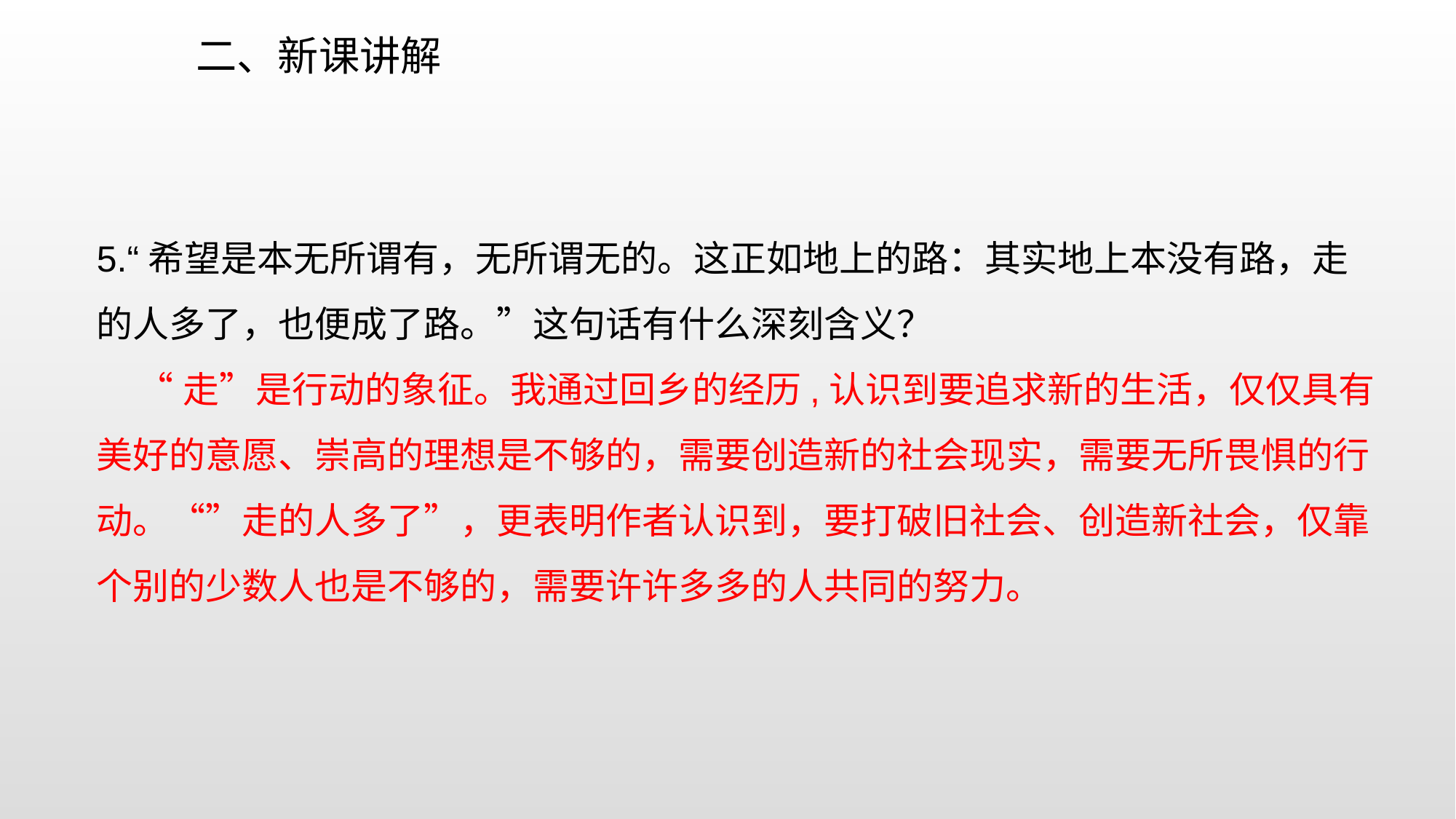

二、新课讲解

5.“希望是本无所谓有，无所谓无的。这正如地上的路：其实地上本没有路，走的人多了，也便成了路。”这句话有什么深刻含义？
     “走”是行动的象征。我通过回乡的经历,认识到要追求新的生活，仅仅具有美好的意愿、崇高的理想是不够的，需要创造新的社会现实，需要无所畏惧的行动。“”走的人多了”，更表明作者认识到，要打破旧社会、创造新社会，仅靠个别的少数人也是不够的，需要许许多多的人共同的努力。